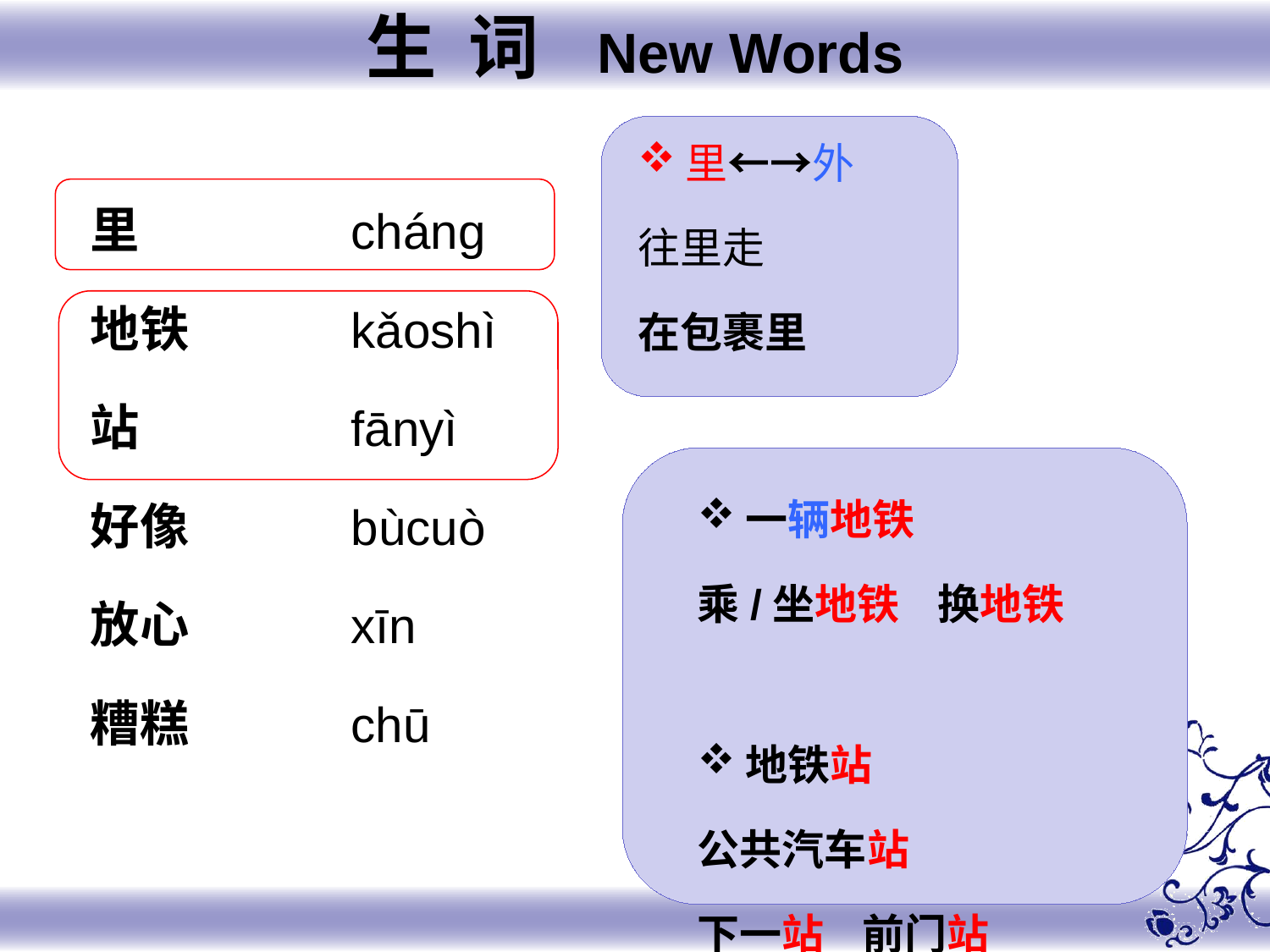

生  词   New Words
里←→外
往里走
在包裹里

里
地铁
站
好像
放心
糟糕

chánɡ
kǎoshì
fānyì
bùcuò
xīn
chū

一辆地铁
乘/坐地铁    换地铁
地铁站
公共汽车站
下一站    前门站